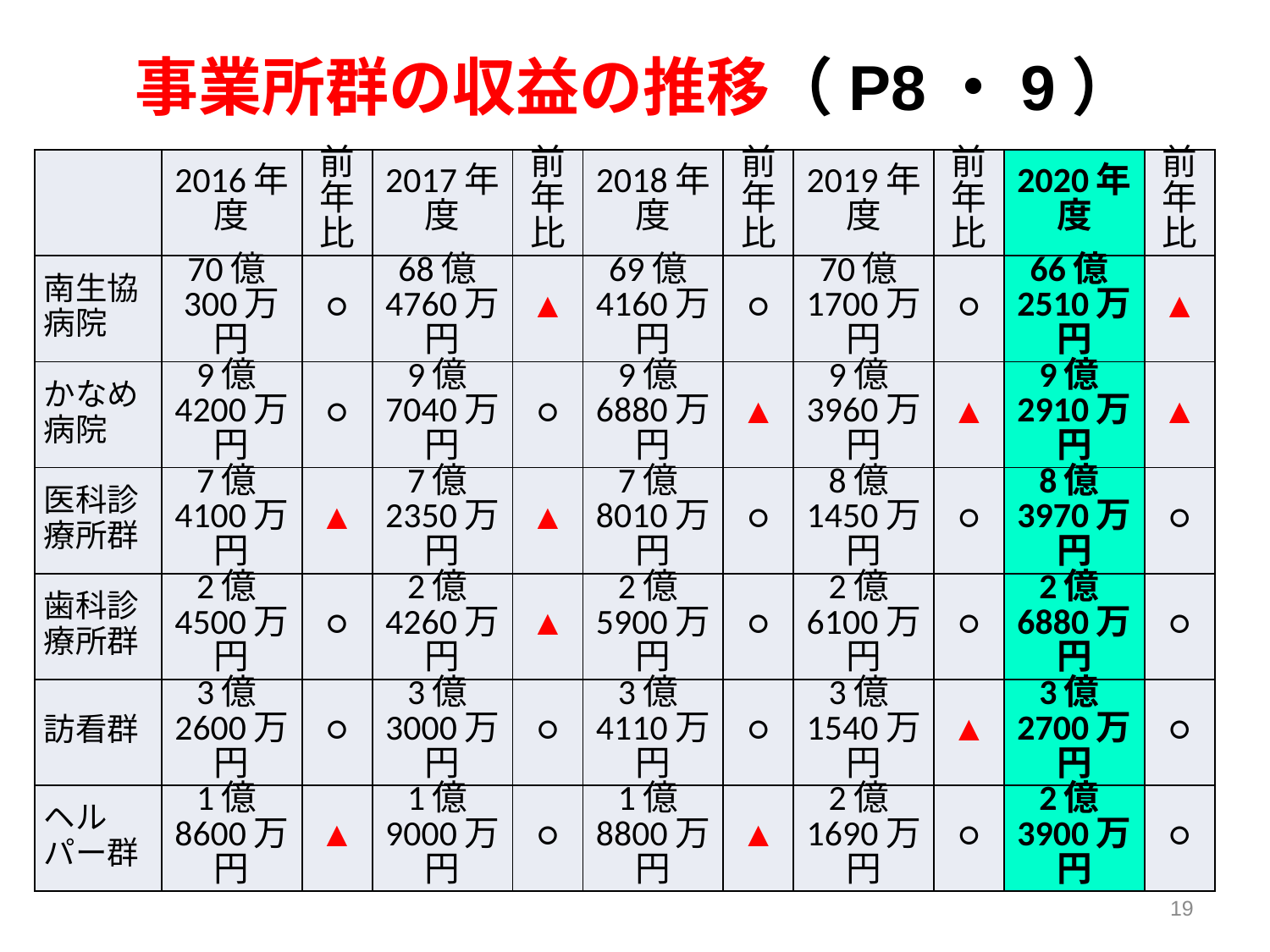

事業所群の収益の推移（P8・9）
|  | 2016年度 | 前年比 | 2017年度 | 前年比 | 2018年度 | 前年比 | 2019年度 | 前年比 | 2020年度 | 前年比 |
| --- | --- | --- | --- | --- | --- | --- | --- | --- | --- | --- |
| 南生協病院 | 70億300万円 | ○ | 68億4760万円 | ▲ | 69億4160万円 | ○ | 70億1700万円 | ○ | 66億2510万円 | ▲ |
| かなめ病院 | 9億4200万円 | ○ | 9億7040万円 | ○ | 9億6880万円 | ▲ | 9億3960万円 | ▲ | 9億2910万円 | ▲ |
| 医科診療所群 | 7億4100万円 | ▲ | 7億2350万円 | ▲ | 7億8010万円 | ○ | 8億1450万円 | ○ | 8億3970万円 | ○ |
| 歯科診療所群 | 2億4500万円 | ○ | 2億4260万円 | ▲ | 2億5900万円 | ○ | 2億6100万円 | ○ | 2億6880万円 | ○ |
| 訪看群 | 3億2600万円 | ○ | 3億3000万円 | ○ | 3億4110万円 | ○ | 3億1540万円 | ▲ | 3億2700万円 | ○ |
| ヘルパー群 | 1億8600万円 | ▲ | 1億9000万円 | ○ | 1億8800万円 | ▲ | 2億1690万円 | ○ | 2億3900万円 | ○ |
19